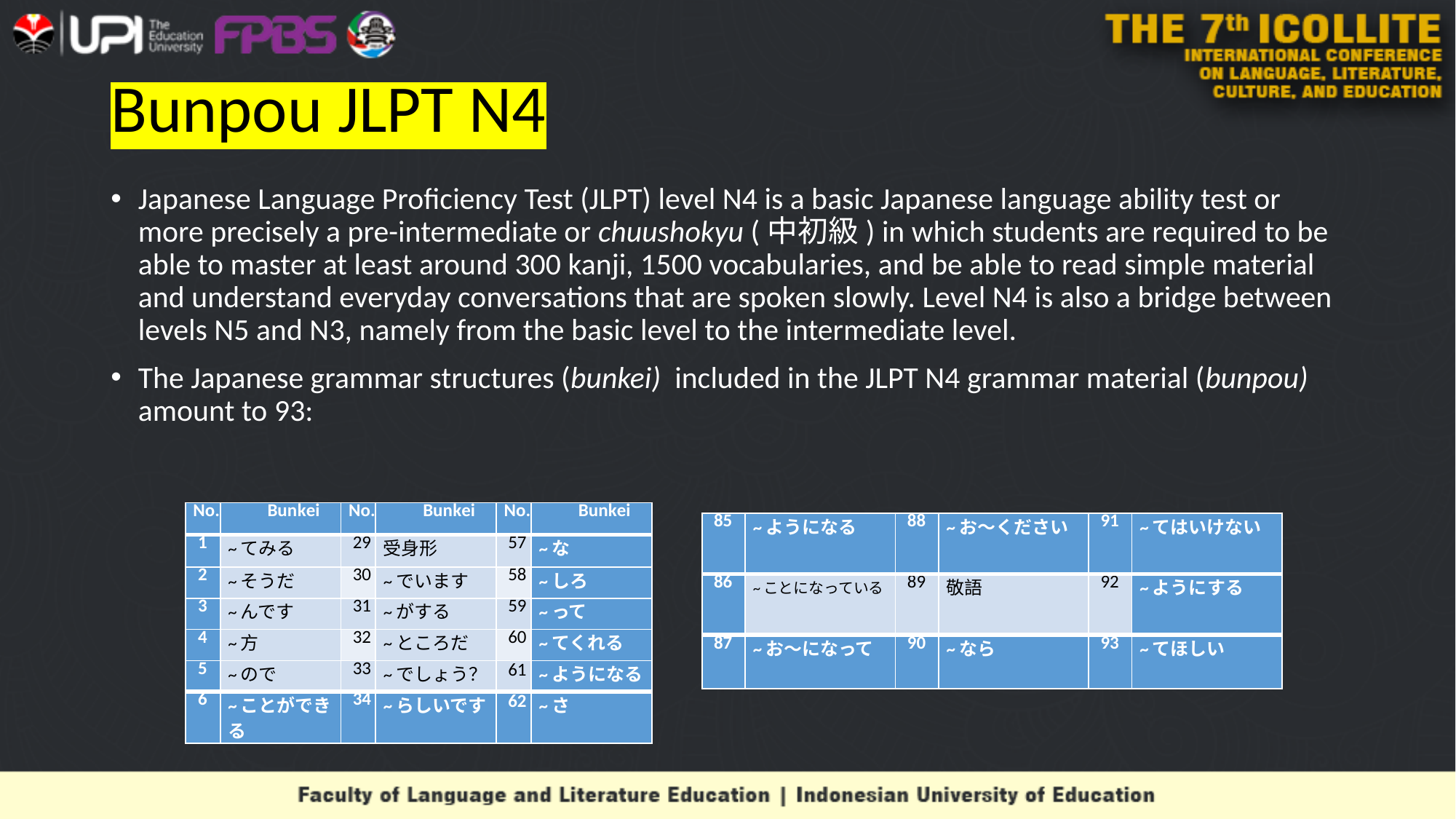

# Bunpou JLPT N4
Japanese Language Proficiency Test (JLPT) level N4 is a basic Japanese language ability test or more precisely a pre-intermediate or chuushokyu (中初級) in which students are required to be able to master at least around 300 kanji, 1500 vocabularies, and be able to read simple material and understand everyday conversations that are spoken slowly. Level N4 is also a bridge between levels N5 and N3, namely from the basic level to the intermediate level.
The Japanese grammar structures (bunkei)  included in the JLPT N4 grammar material (bunpou) amount to 93:

| No. | Bunkei | No. | Bunkei | No. | Bunkei |
| --- | --- | --- | --- | --- | --- |
| 1 | ~てみる | 29 | 受身形 | 57 | ~な |
| 2 | ~そうだ | 30 | ~でいます | 58 | ~しろ |
| 3 | ~んです | 31 | ~がする | 59 | ~って |
| 4 | ~方 | 32 | ~ところだ | 60 | ~てくれる |
| 5 | ~ので | 33 | ~でしょう？ | 61 | ~ようになる |
| 6 | ~ことができる | 34 | ~らしいです | 62 | ~さ |

| 85 | ~ようになる | 88 | ~お～ください | 91 | ~てはいけない |
| --- | --- | --- | --- | --- | --- |
| 86 | ~ことになっている | 89 | 敬語 | 92 | ~ようにする |
| 87 | ~お～になって | 90 | ~なら | 93 | ~てほしい |